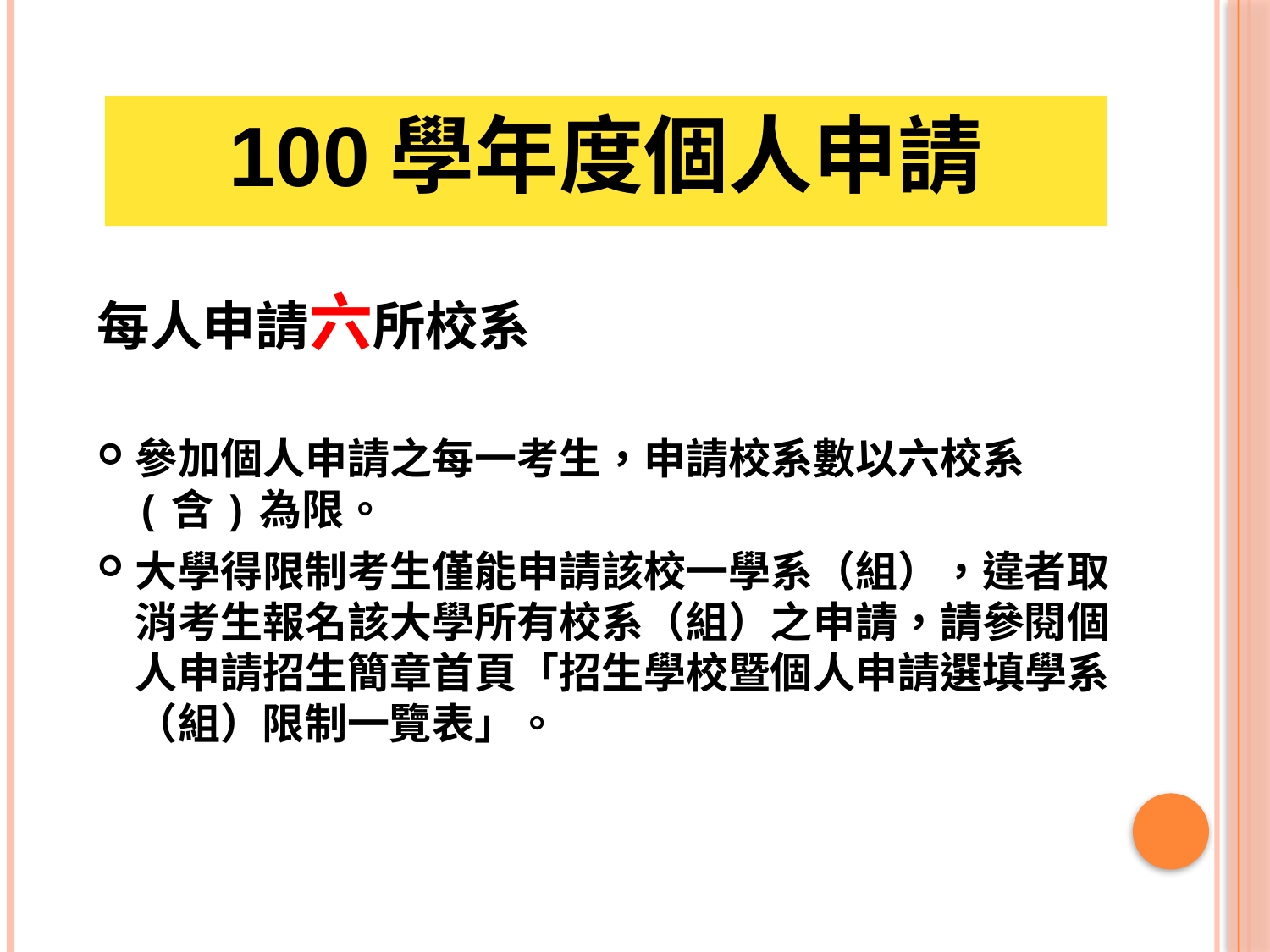

100學年度個人申請
每人申請六所校系
參加個人申請之每一考生，申請校系數以六校系(含)為限。
大學得限制考生僅能申請該校一學系（組），違者取消考生報名該大學所有校系（組）之申請，請參閱個人申請招生簡章首頁「招生學校暨個人申請選填學系（組）限制一覽表」。